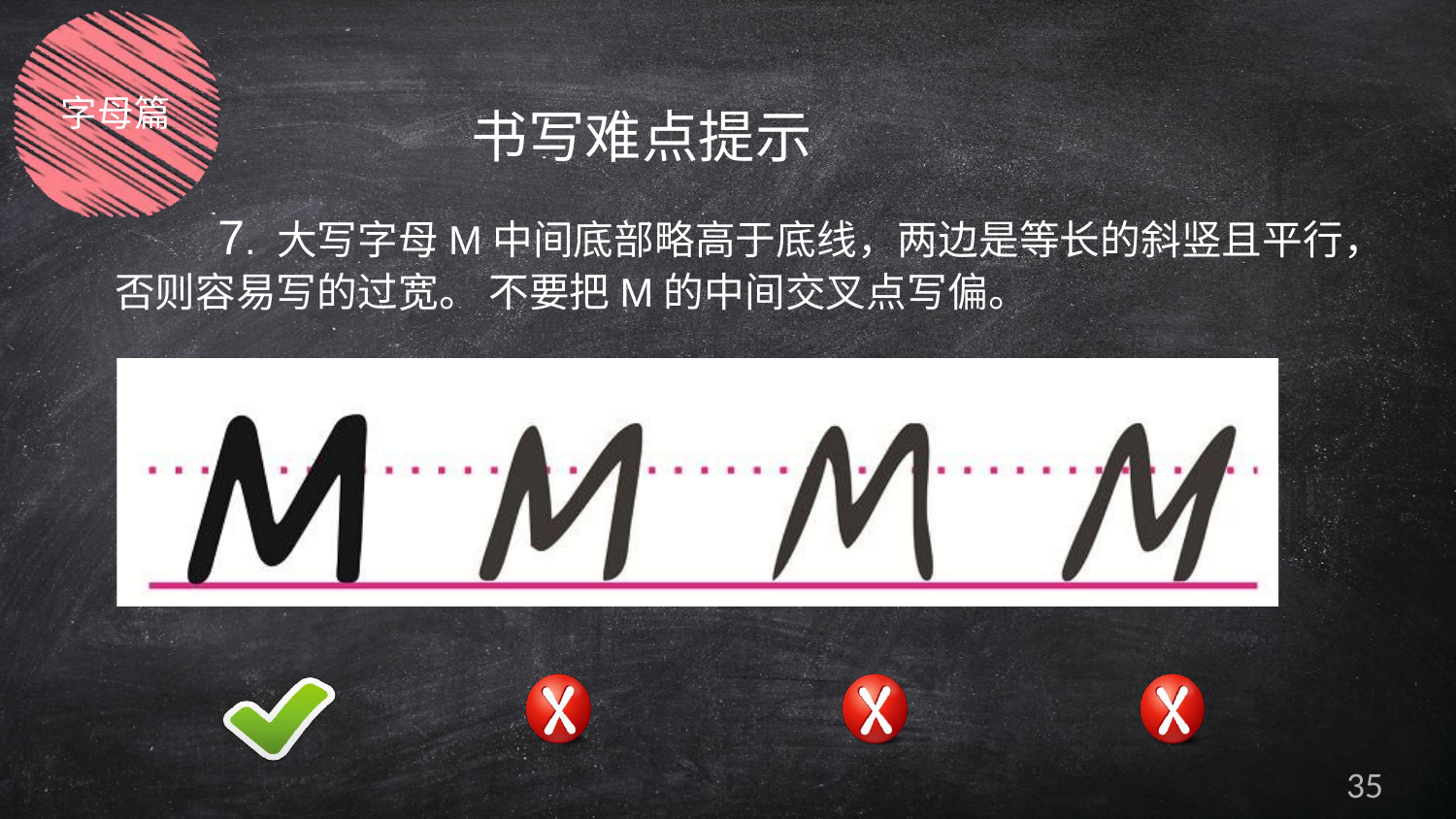

字母篇
书写难点提示
7. 大写字母M中间底部略高于底线，两边是等长的斜竖且平行，  否则容易写的过宽。 不要把M的中间交叉点写偏。

35